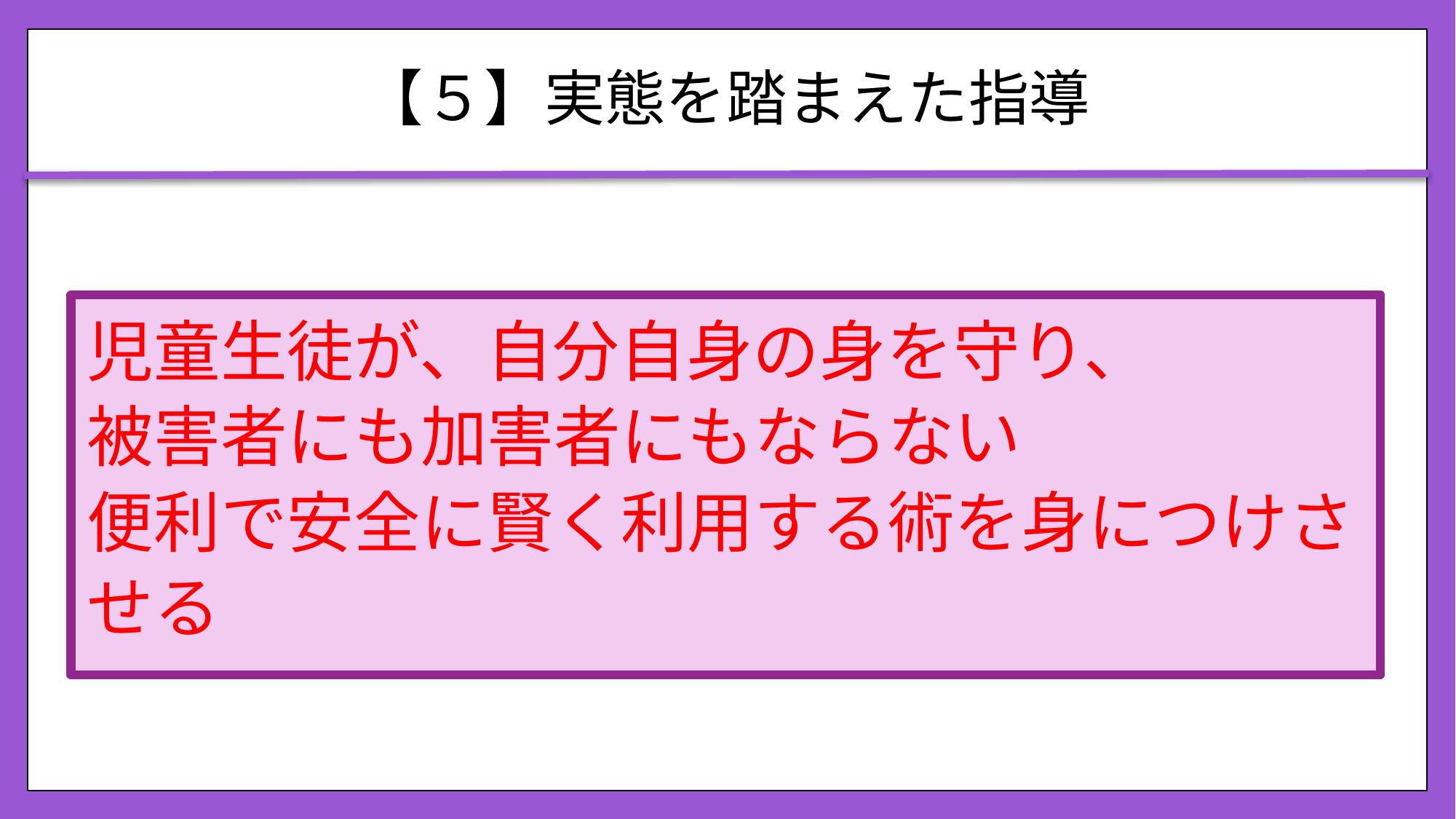

# 【５】実態を踏まえた指導
児童生徒が、自分自身の身を守り、
被害者にも加害者にもならない
便利で安全に賢く利用する術を身につけさ
せる